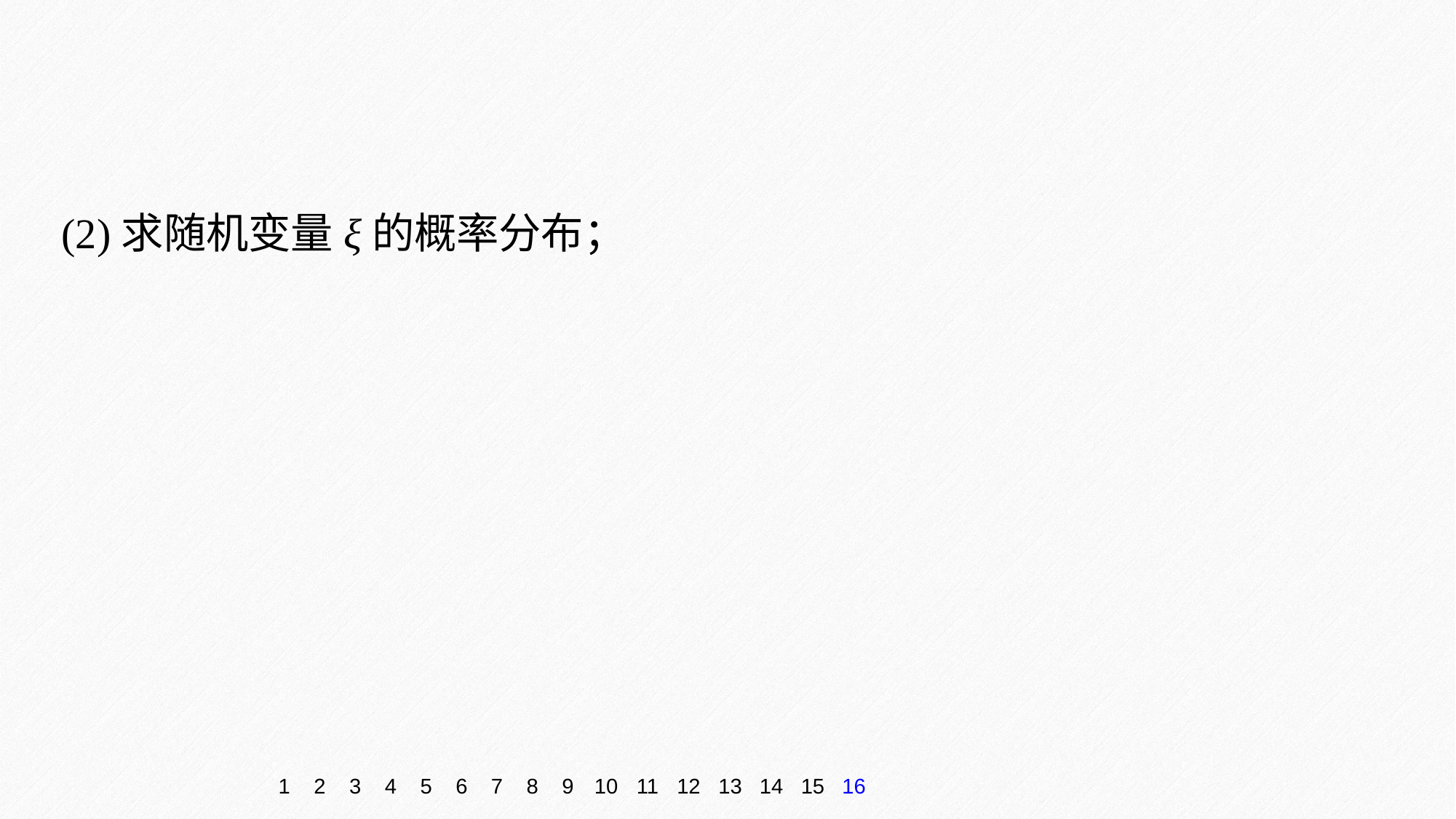

(2)求随机变量ξ的概率分布；
1
2
3
4
5
6
7
8
9
10
11
12
13
14
15
16